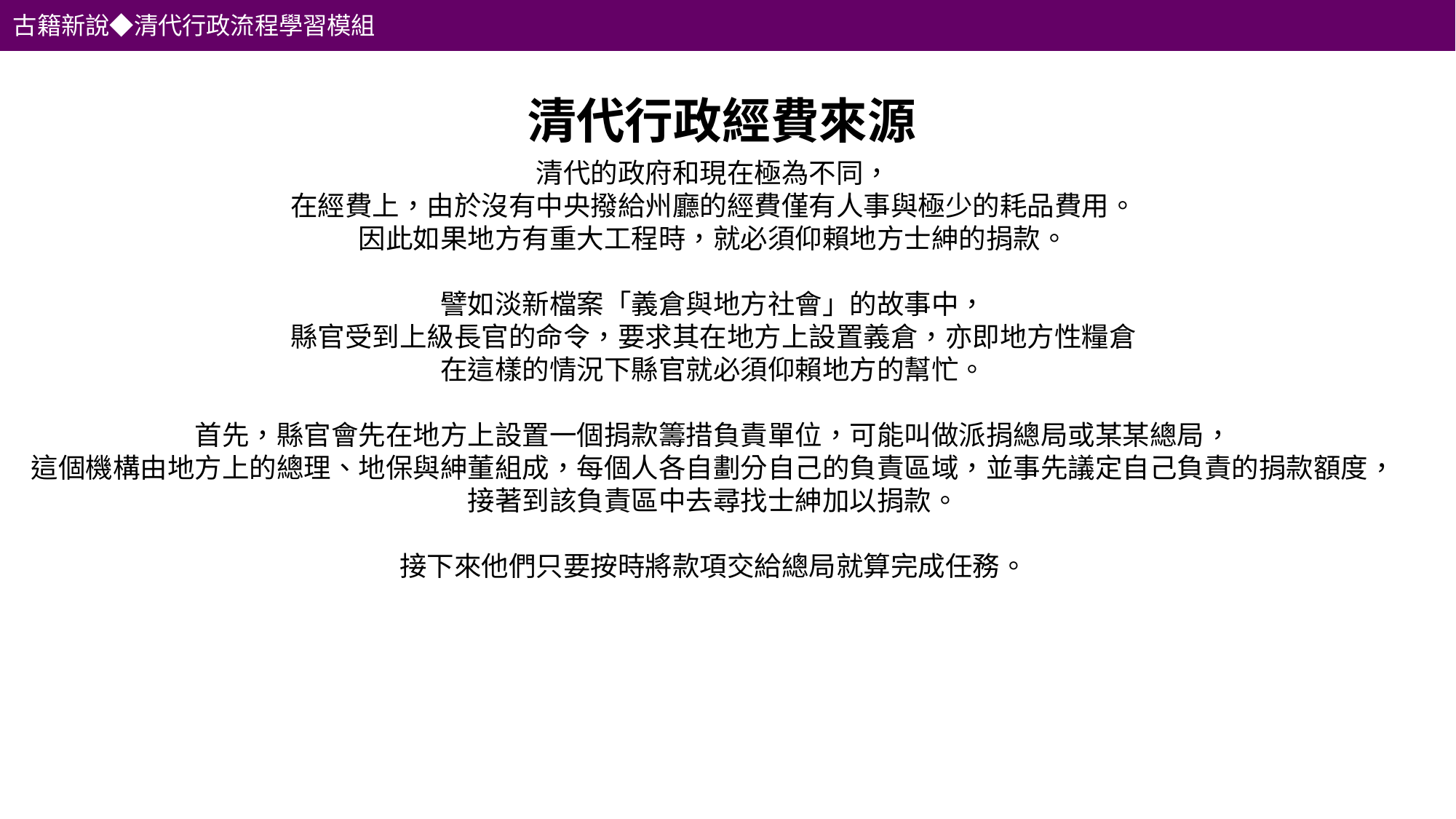

古籍新說◆清代行政流程學習模組
清代行政經費來源
清代的政府和現在極為不同，
在經費上，由於沒有中央撥給州廳的經費僅有人事與極少的耗品費用。
因此如果地方有重大工程時，就必須仰賴地方士紳的捐款。

譬如淡新檔案「義倉與地方社會」的故事中，
縣官受到上級長官的命令，要求其在地方上設置義倉，亦即地方性糧倉
在這樣的情況下縣官就必須仰賴地方的幫忙。

首先，縣官會先在地方上設置一個捐款籌措負責單位，可能叫做派捐總局或某某總局，
這個機構由地方上的總理、地保與紳董組成，每個人各自劃分自己的負責區域，並事先議定自己負責的捐款額度，接著到該負責區中去尋找士紳加以捐款。

接下來他們只要按時將款項交給總局就算完成任務。